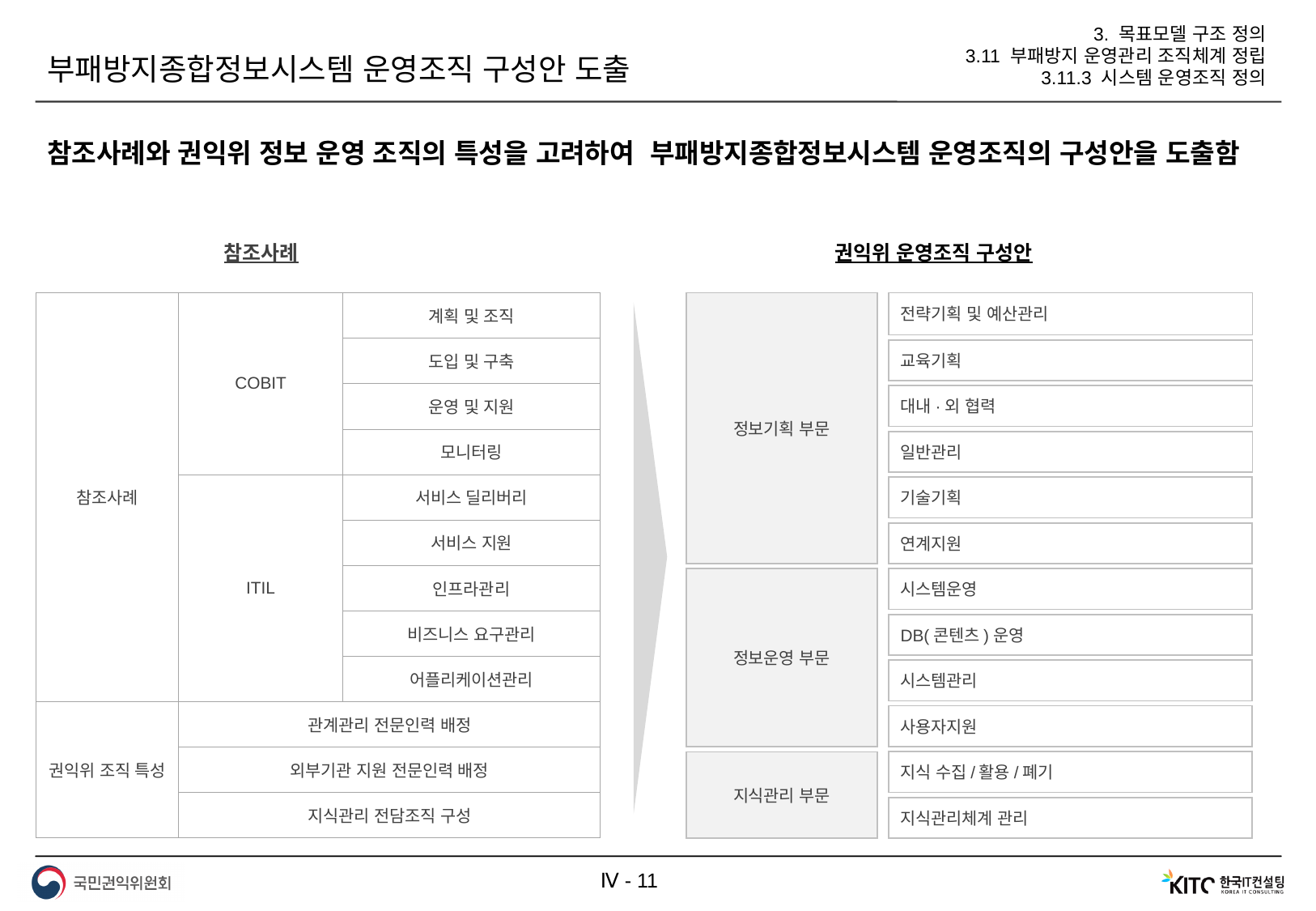

3. 목표모델 구조 정의
3.11 부패방지 운영관리 조직체계 정립
3.11.3 시스템 운영조직 정의
부패방지종합정보시스템 운영조직 구성안 도출
참조사례와 권익위 정보 운영 조직의 특성을 고려하여  부패방지종합정보시스템 운영조직의 구성안을 도출함
참조사례
권익위 운영조직 구성안
정보기획 부문
전략기획 및 예산관리
| 참조사례 | COBIT | 계획 및 조직 |
| --- | --- | --- |
|  |  | 도입 및 구축 |
|  |  | 운영 및 지원 |
|  |  | 모니터링 |
|  | ITIL | 서비스 딜리버리 |
|  |  | 서비스 지원 |
|  |  | 인프라관리 |
|  |  | 비즈니스 요구관리 |
|  |  | 어플리케이션관리 |
| 권익위 조직 특성 | 관계관리 전문인력 배정 |  |
|  | 외부기관 지원 전문인력 배정 |  |
|  | 지식관리 전담조직 구성 |  |
교육기획
대내·외 협력
일반관리
기술기획
연계지원

정보운영 부문
시스템운영
DB(콘텐츠)운영
시스템관리
사용자지원
지식관리 부문
지식 수집/활용/폐기
지식관리체계 관리